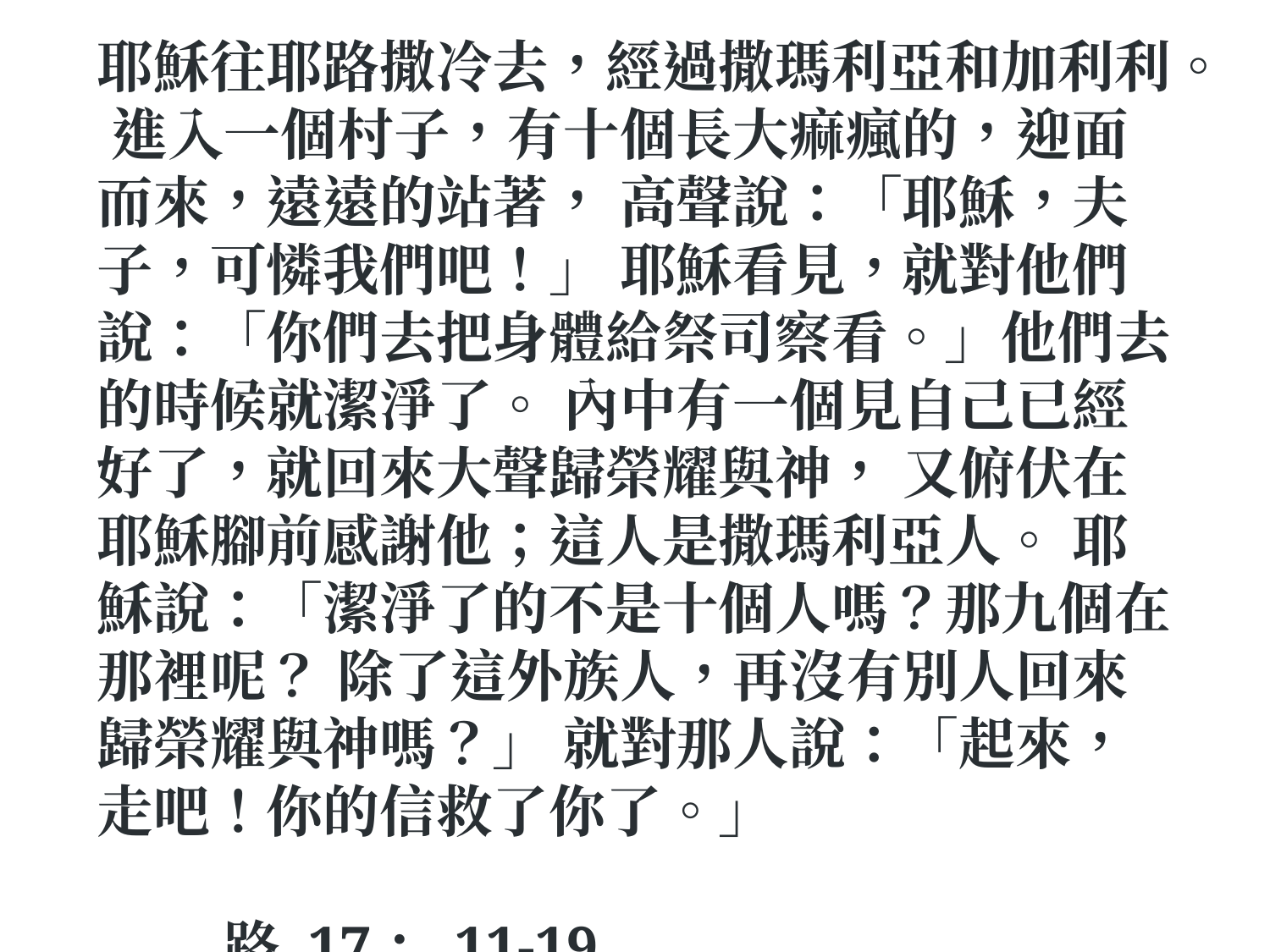

耶穌往耶路撒冷去，經過撒瑪利亞和加利利。 進入一個村子，有十個長大痲瘋的，迎面而來，遠遠的站著， 高聲說：「耶穌，夫子，可憐我們吧！」 耶穌看見，就對他們說：「你們去把身體給祭司察看。」他們去的時候就潔淨了。 內中有一個見自己已經好了，就回來大聲歸榮耀與神， 又俯伏在耶穌腳前感謝他；這人是撒瑪利亞人。 耶穌說：「潔淨了的不是十個人嗎？那九個在那裡呢？ 除了這外族人，再沒有別人回來歸榮耀與神嗎？」 就對那人說：「起來，走吧！你的信救了你了。」 												路 17：11-19